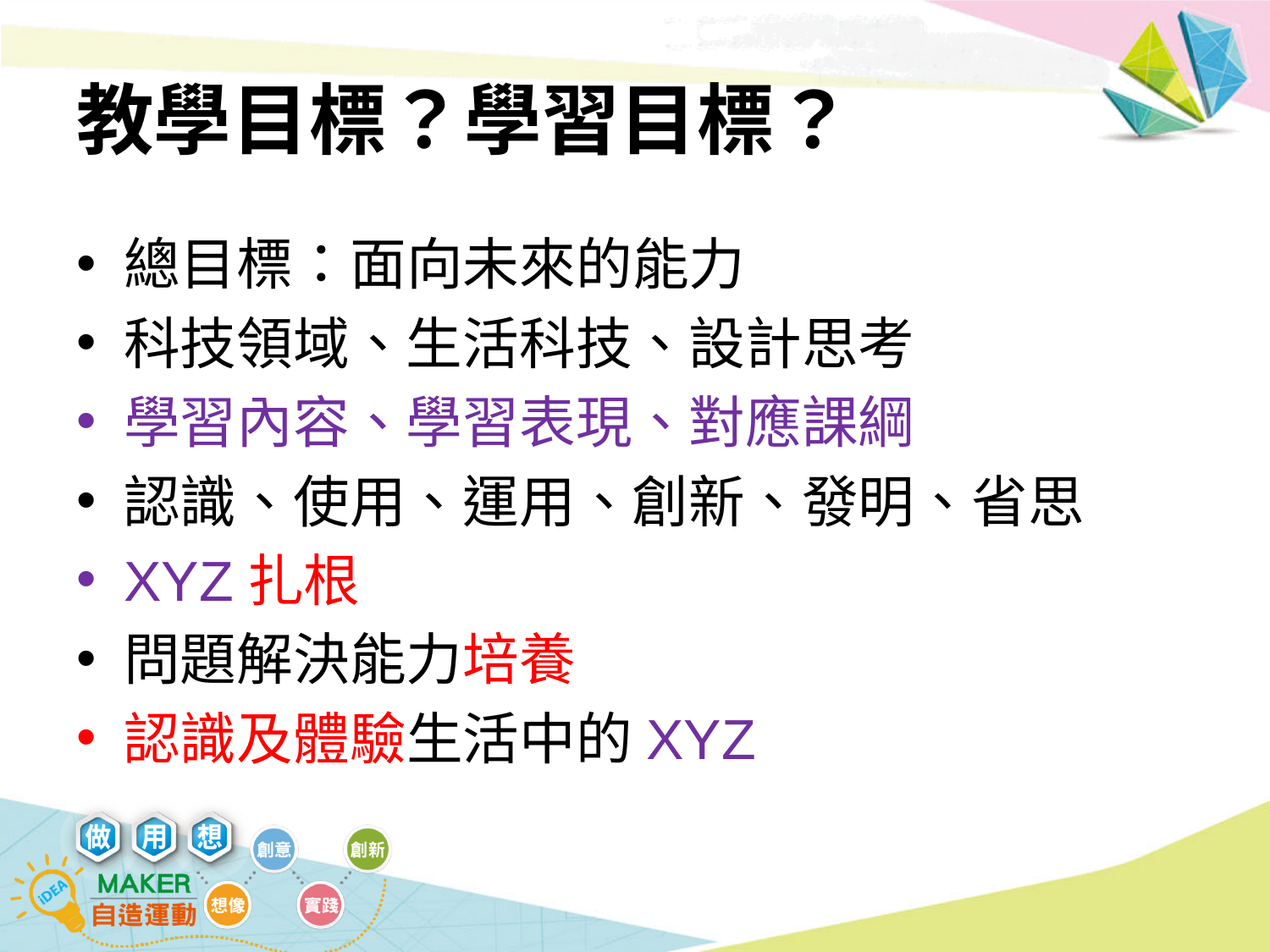

# 教學目標？學習目標？
總目標：面向未來的能力
科技領域、生活科技、設計思考
學習內容、學習表現、對應課綱
認識、使用、運用、創新、發明、省思
XYZ扎根
問題解決能力培養
認識及體驗生活中的XYZ